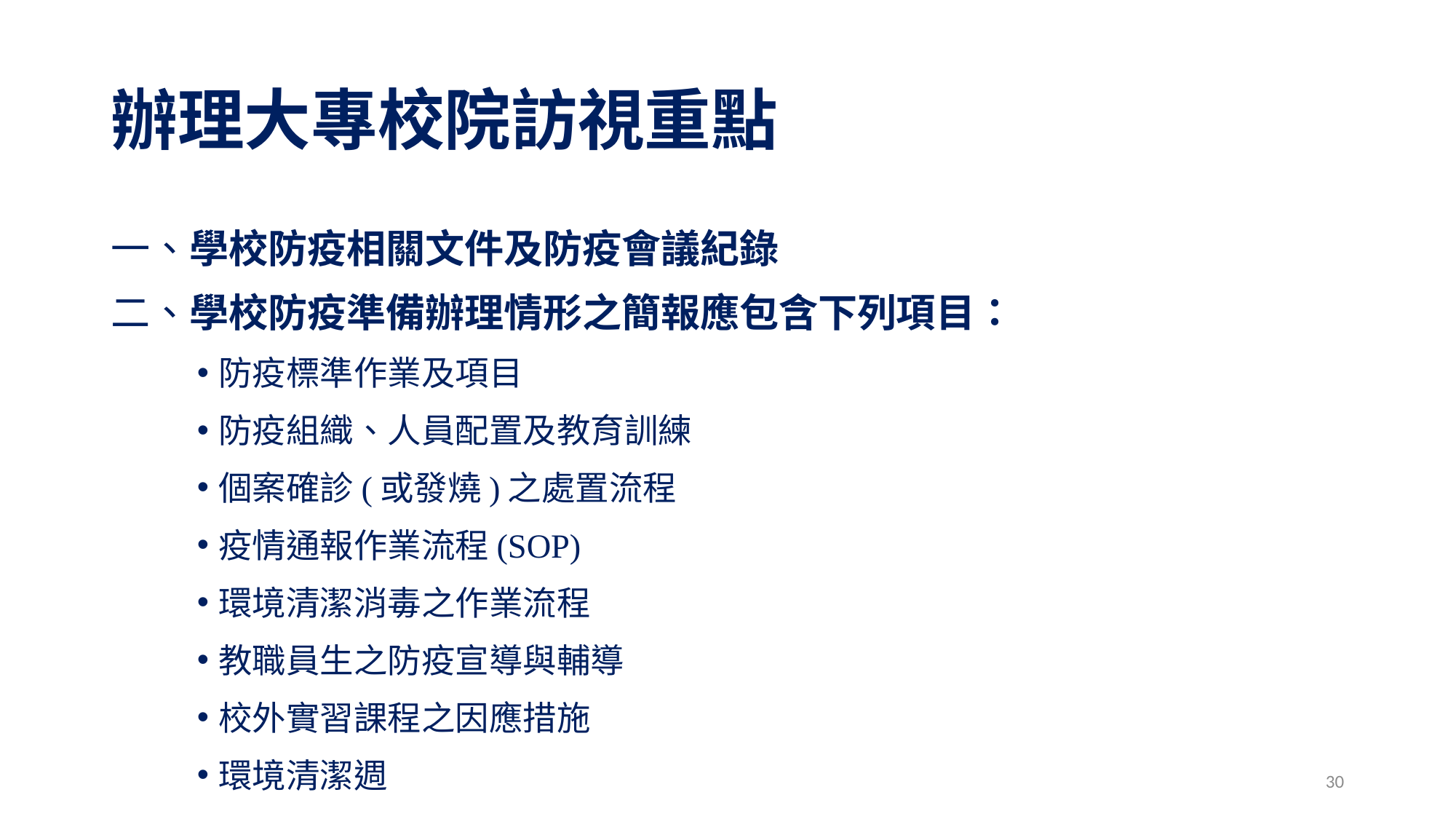

# 辦理大專校院訪視重點
一、學校防疫相關文件及防疫會議紀錄
二、學校防疫準備辦理情形之簡報應包含下列項目：
防疫標準作業及項目
防疫組織、人員配置及教育訓練
個案確診(或發燒)之處置流程
疫情通報作業流程(SOP)
環境清潔消毒之作業流程
教職員生之防疫宣導與輔導
校外實習課程之因應措施
環境清潔週

30